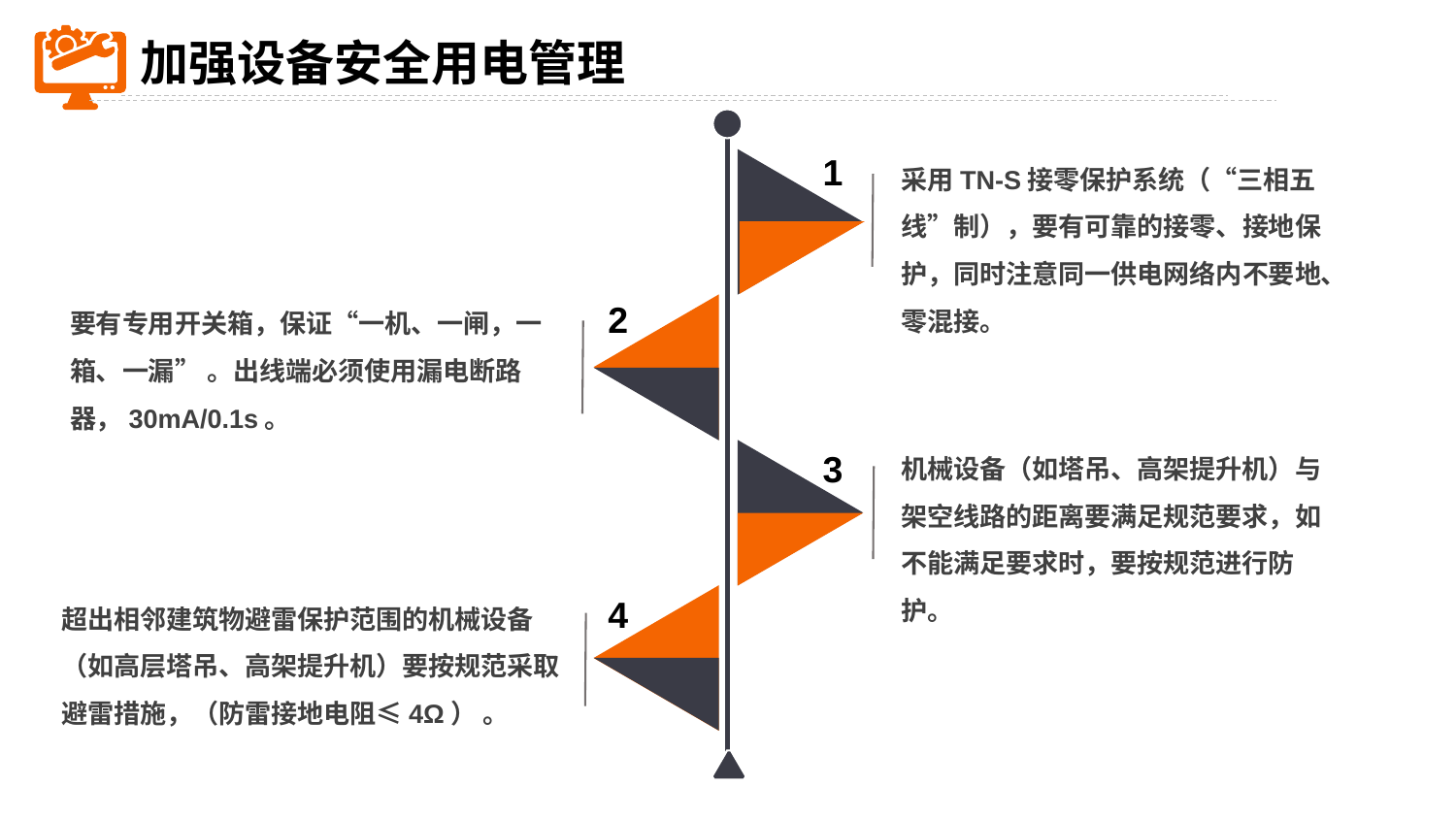

加强设备安全用电管理

采用TN-S接零保护系统（“三相五线”制），要有可靠的接零、接地保护，同时注意同一供电网络内不要地、零混接。
1

要有专用开关箱，保证“一机、一闸，一箱、一漏” 。出线端必须使用漏电断路器，30mA/0.1s。
2

机械设备（如塔吊、高架提升机）与架空线路的距离要满足规范要求，如不能满足要求时，要按规范进行防护。
3

超出相邻建筑物避雷保护范围的机械设备（如高层塔吊、高架提升机）要按规范采取避雷措施，（防雷接地电阻≤4Ω） 。
4